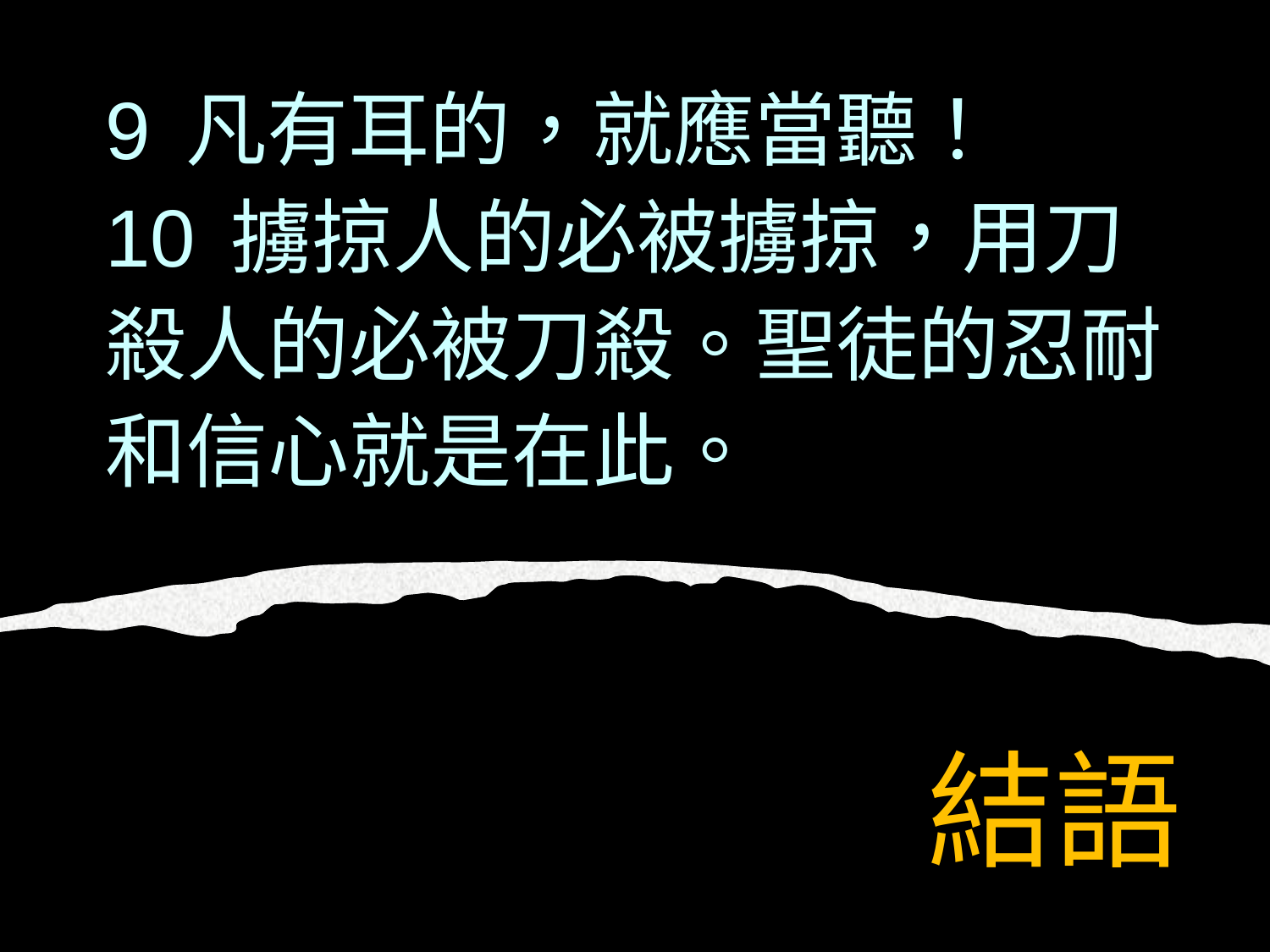

9 凡有耳的，就應當聽！ 10 擄掠人的必被擄掠，用刀殺人的必被刀殺。聖徒的忍耐和信心就是在此。

# 結語